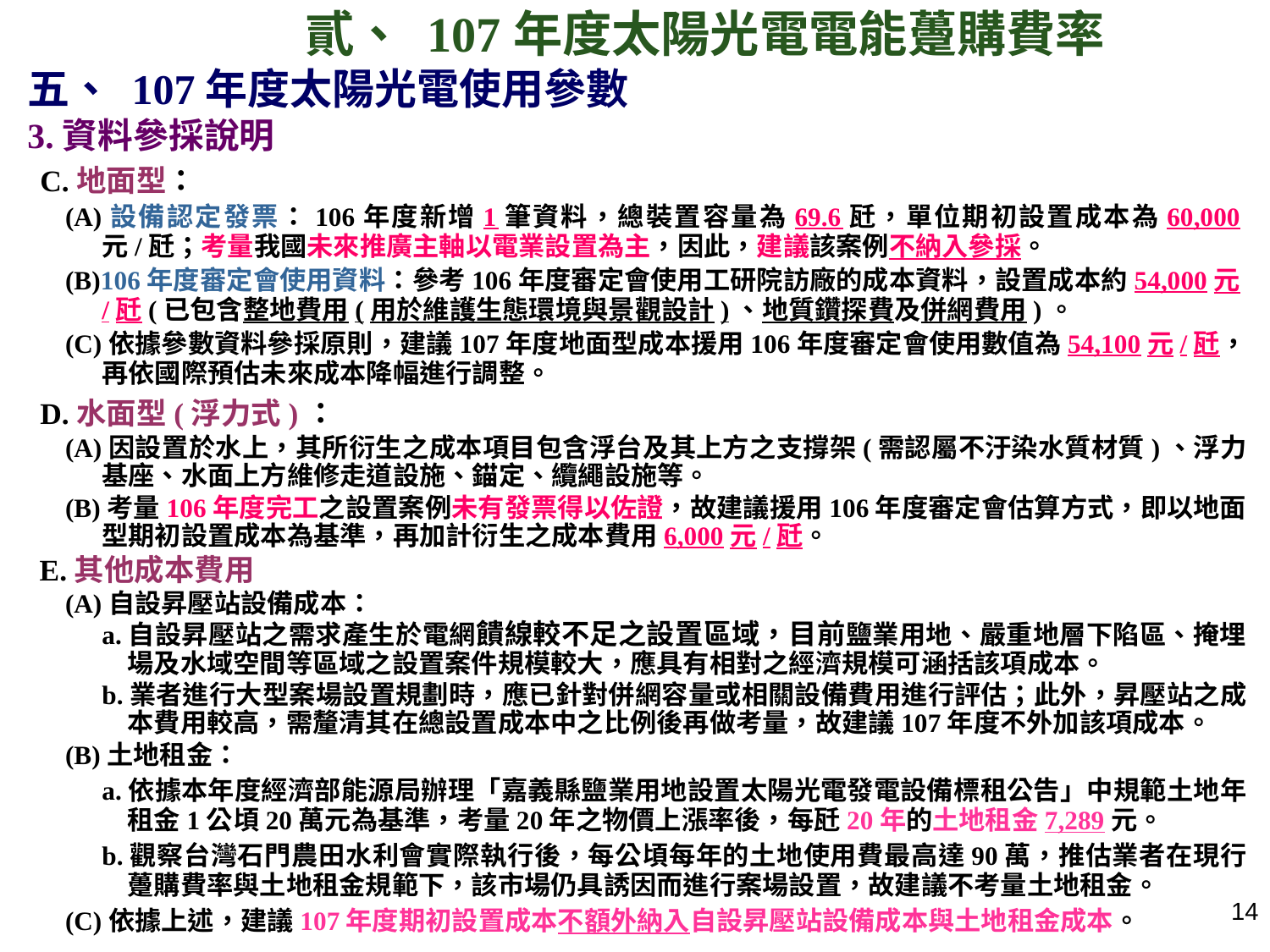

貳、 107年度太陽光電電能躉購費率
五、 107年度太陽光電使用參數
3.資料參採說明
C.地面型：
(A)設備認定發票：106年度新增1筆資料，總裝置容量為69.6瓩，單位期初設置成本為60,000元/瓩；考量我國未來推廣主軸以電業設置為主，因此，建議該案例不納入參採。
(B)106年度審定會使用資料：參考106年度審定會使用工研院訪廠的成本資料，設置成本約54,000元/瓩(已包含整地費用(用於維護生態環境與景觀設計)、地質鑽探費及併網費用)。
(C)依據參數資料參採原則，建議107年度地面型成本援用106年度審定會使用數值為54,100元/瓩，再依國際預估未來成本降幅進行調整。
D.水面型(浮力式)：
(A)因設置於水上，其所衍生之成本項目包含浮台及其上方之支撐架(需認屬不汙染水質材質)、浮力基座、水面上方維修走道設施、錨定、纜繩設施等。
(B)考量106年度完工之設置案例未有發票得以佐證，故建議援用106年度審定會估算方式，即以地面型期初設置成本為基準，再加計衍生之成本費用6,000元/瓩。
E.其他成本費用
(A)自設昇壓站設備成本：
a.自設昇壓站之需求產生於電網饋線較不足之設置區域，目前鹽業用地、嚴重地層下陷區、掩埋場及水域空間等區域之設置案件規模較大，應具有相對之經濟規模可涵括該項成本。
b.業者進行大型案場設置規劃時，應已針對併網容量或相關設備費用進行評估；此外，昇壓站之成本費用較高，需釐清其在總設置成本中之比例後再做考量，故建議107年度不外加該項成本。
(B)土地租金：
a.依據本年度經濟部能源局辦理「嘉義縣鹽業用地設置太陽光電發電設備標租公告」中規範土地年租金1公頃20萬元為基準，考量20年之物價上漲率後，每瓩20年的土地租金7,289元。
b.觀察台灣石門農田水利會實際執行後，每公頃每年的土地使用費最高達90萬，推估業者在現行躉購費率與土地租金規範下，該市場仍具誘因而進行案場設置，故建議不考量土地租金。
(C)依據上述，建議107年度期初設置成本不額外納入自設昇壓站設備成本與土地租金成本。
14